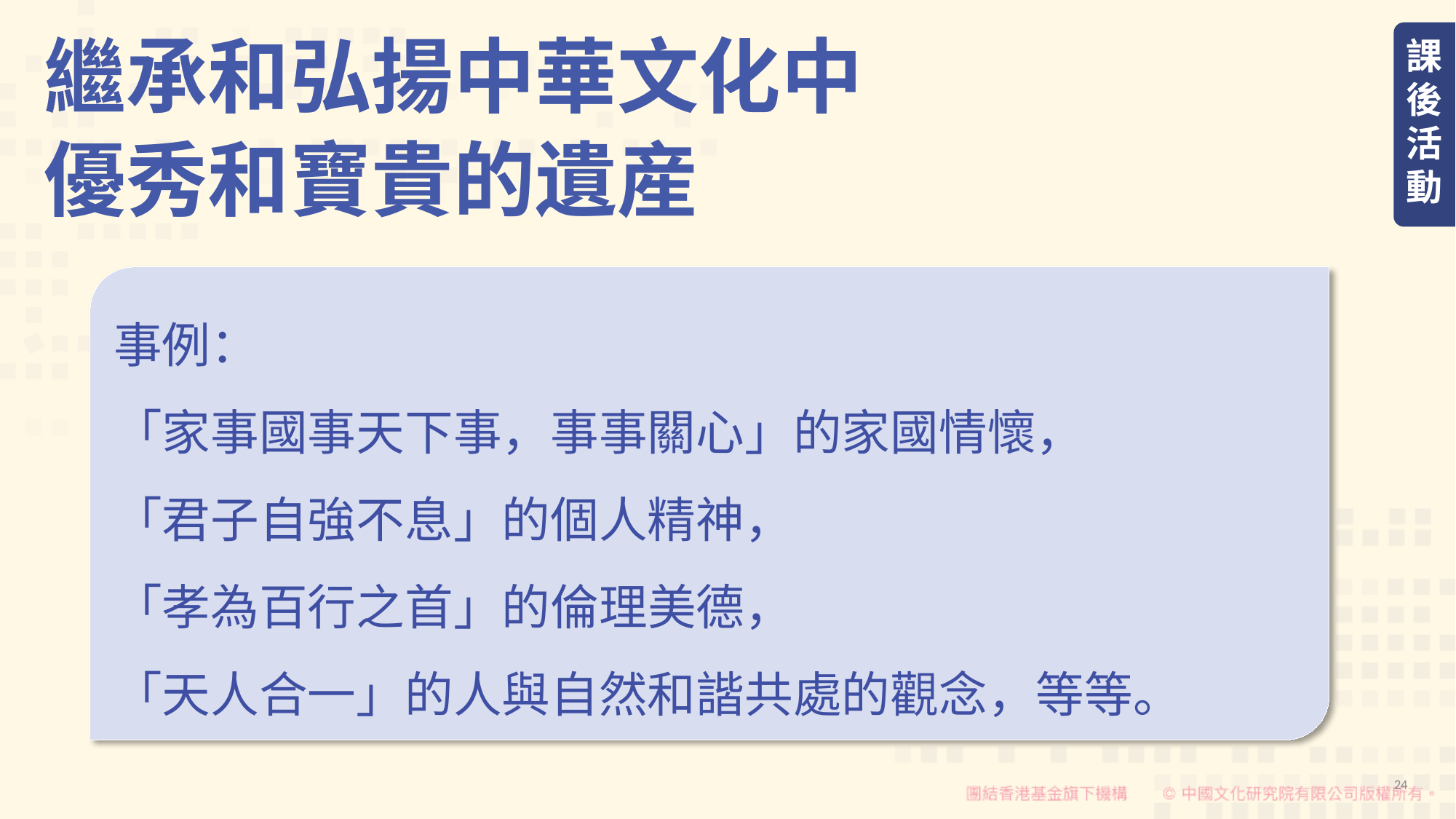

課後活動
繼承和弘揚中華文化中
優秀和寶貴的遺産

事例：
「家事國事天下事，事事關心」的家國情懷，
「君子自強不息」的個人精神，
「孝為百行之首」的倫理美德，
「天人合一」的人與自然和諧共處的觀念，等等。